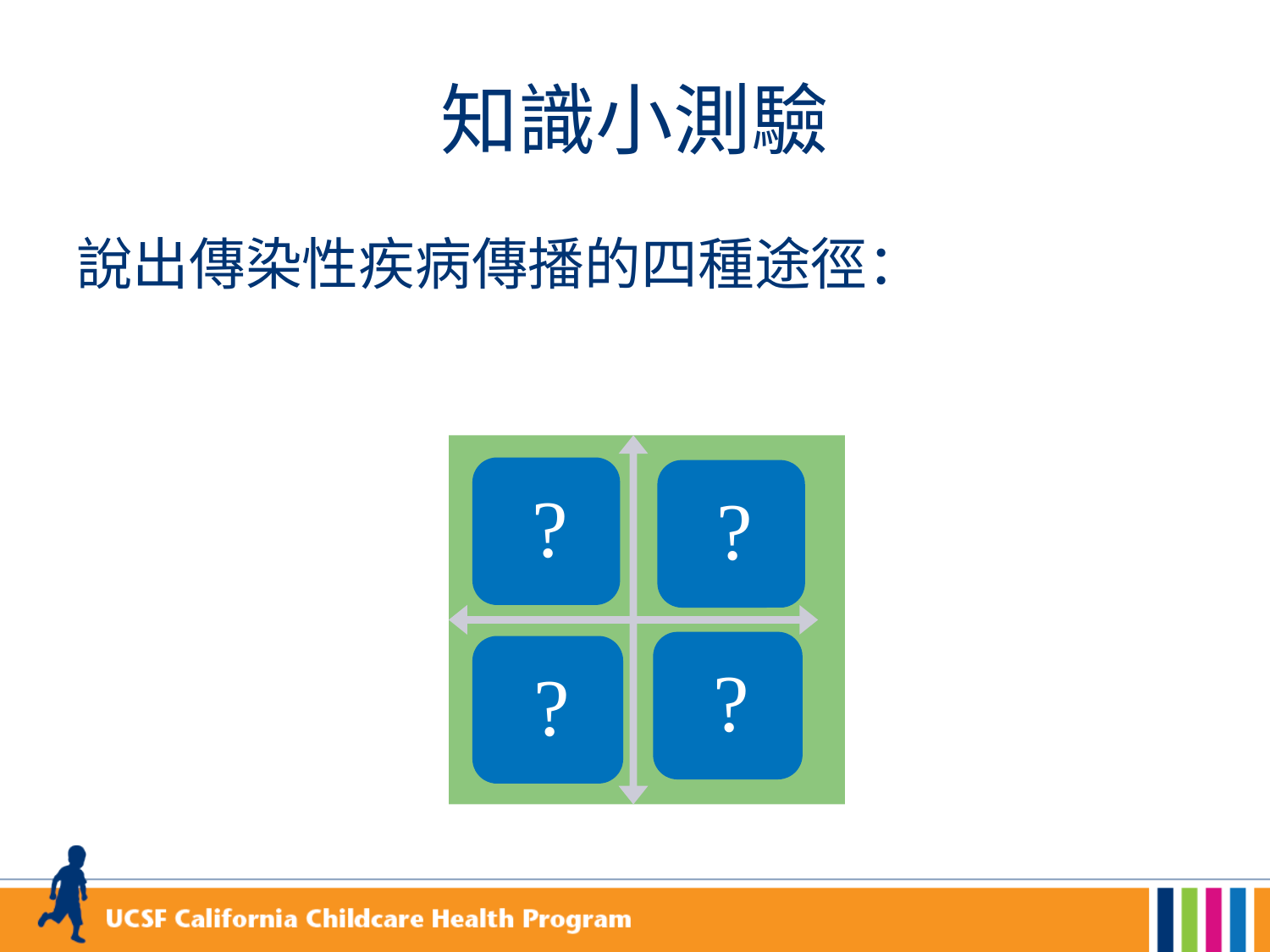

# 知識小測驗
說出傳染性疾病傳播的四種途徑：

?
?
?
?